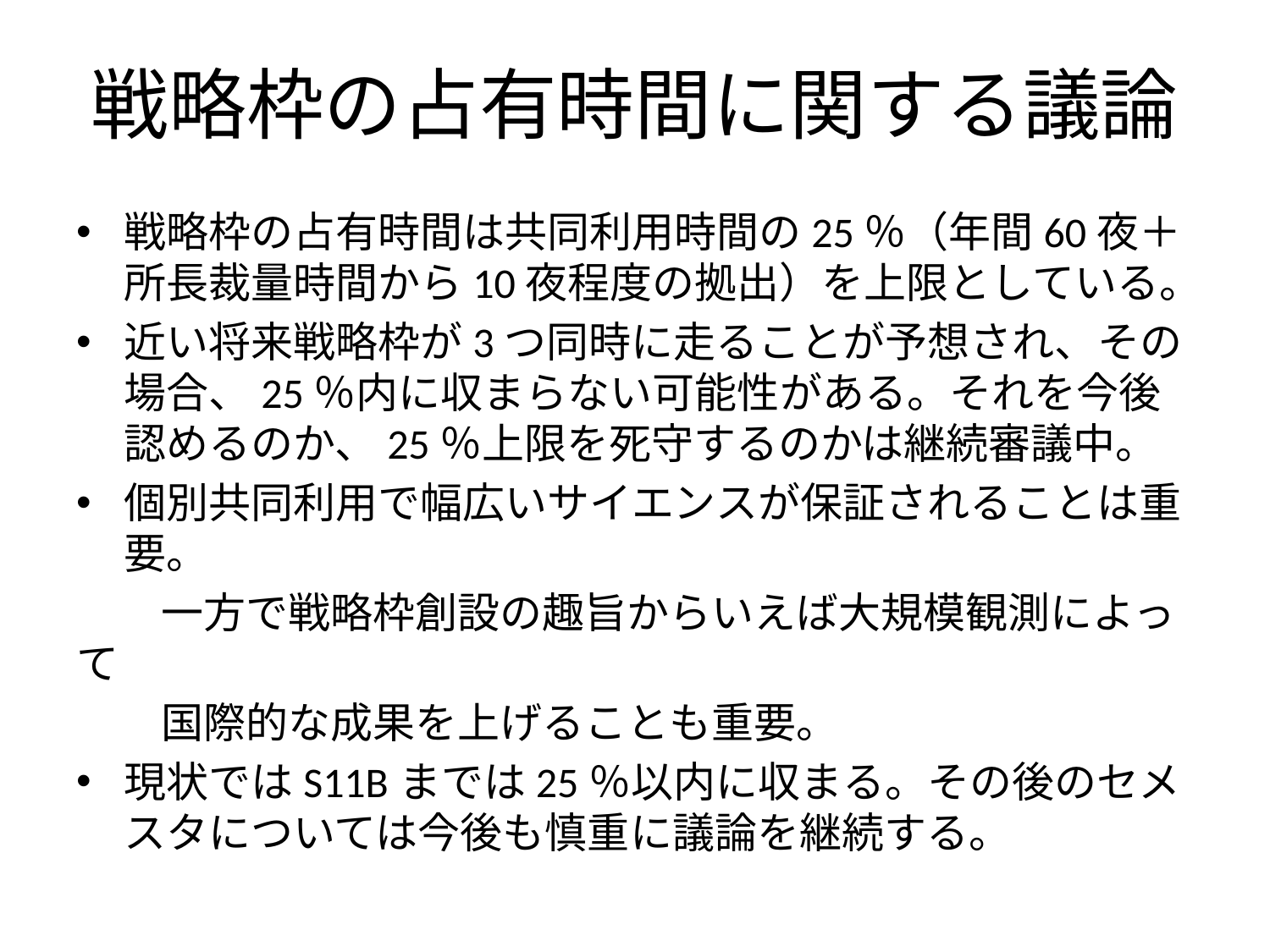

# 戦略枠の占有時間に関する議論
戦略枠の占有時間は共同利用時間の25％（年間60夜＋所長裁量時間から10夜程度の拠出）を上限としている。
近い将来戦略枠が3つ同時に走ることが予想され、その場合、25％内に収まらない可能性がある。それを今後認めるのか、25％上限を死守するのかは継続審議中。
個別共同利用で幅広いサイエンスが保証されることは重要。
　　一方で戦略枠創設の趣旨からいえば大規模観測によって
　　国際的な成果を上げることも重要。
現状ではS11Bまでは25％以内に収まる。その後のセメスタについては今後も慎重に議論を継続する。